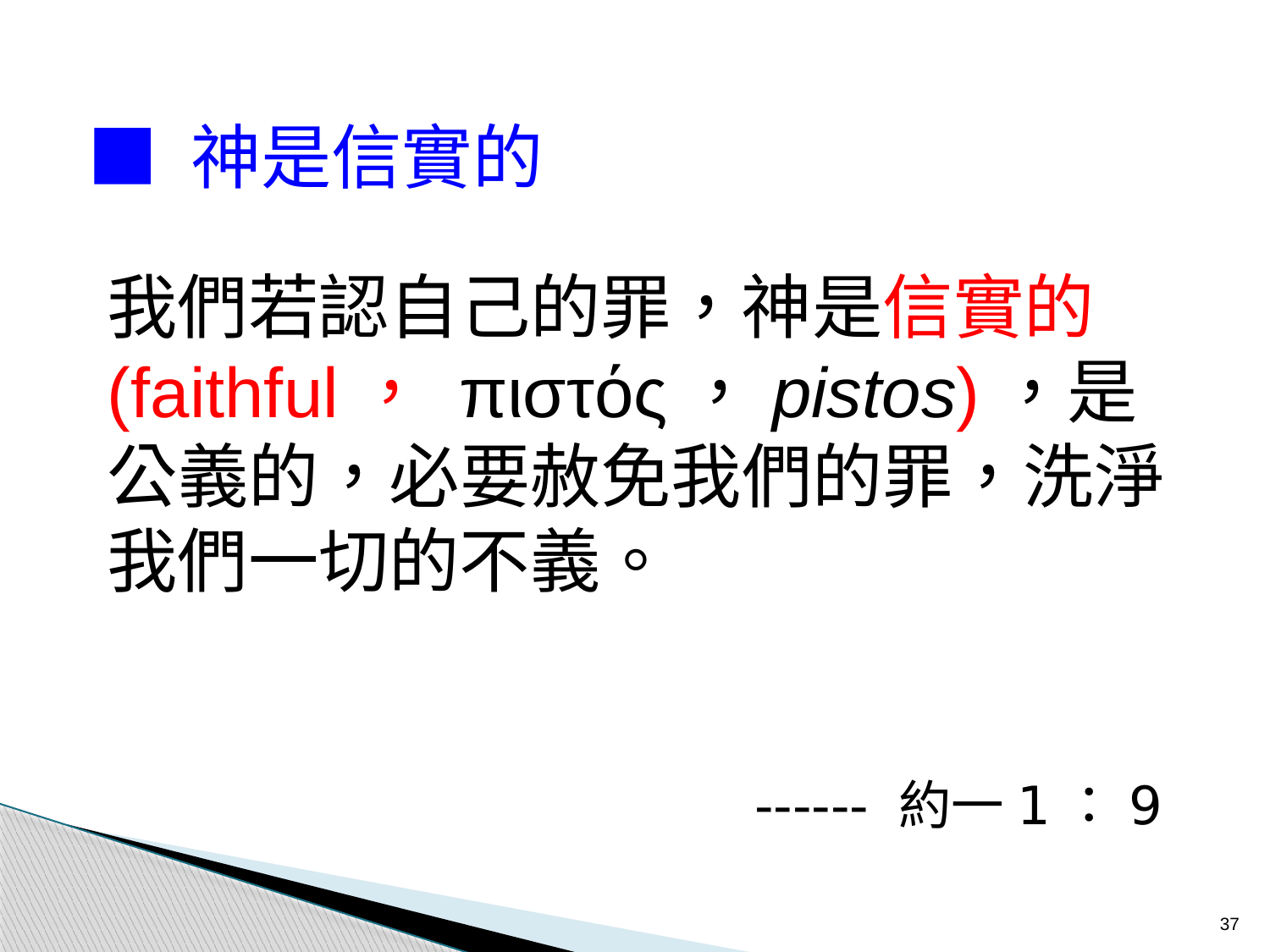

■ 神是信實的
我們若認自己的罪，神是信實的(faithful， πιστός，pistos)，是公義的，必要赦免我們的罪，洗淨我們一切的不義。
------ 約一1：9
37